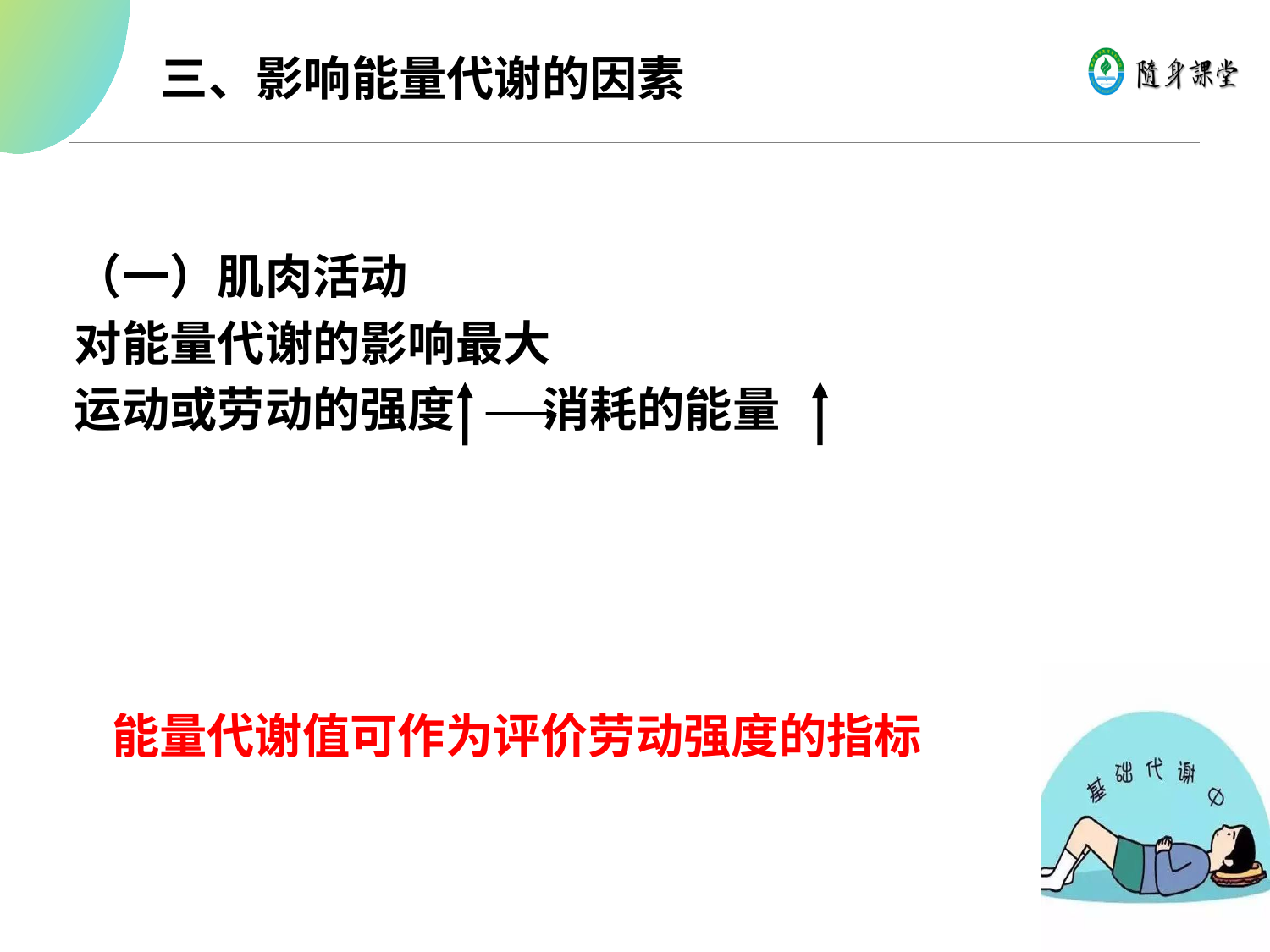

三、影响能量代谢的因素
（一）肌肉活动
对能量代谢的影响最大
运动或劳动的强度        消耗的能量

能量代谢值可作为评价劳动强度的指标